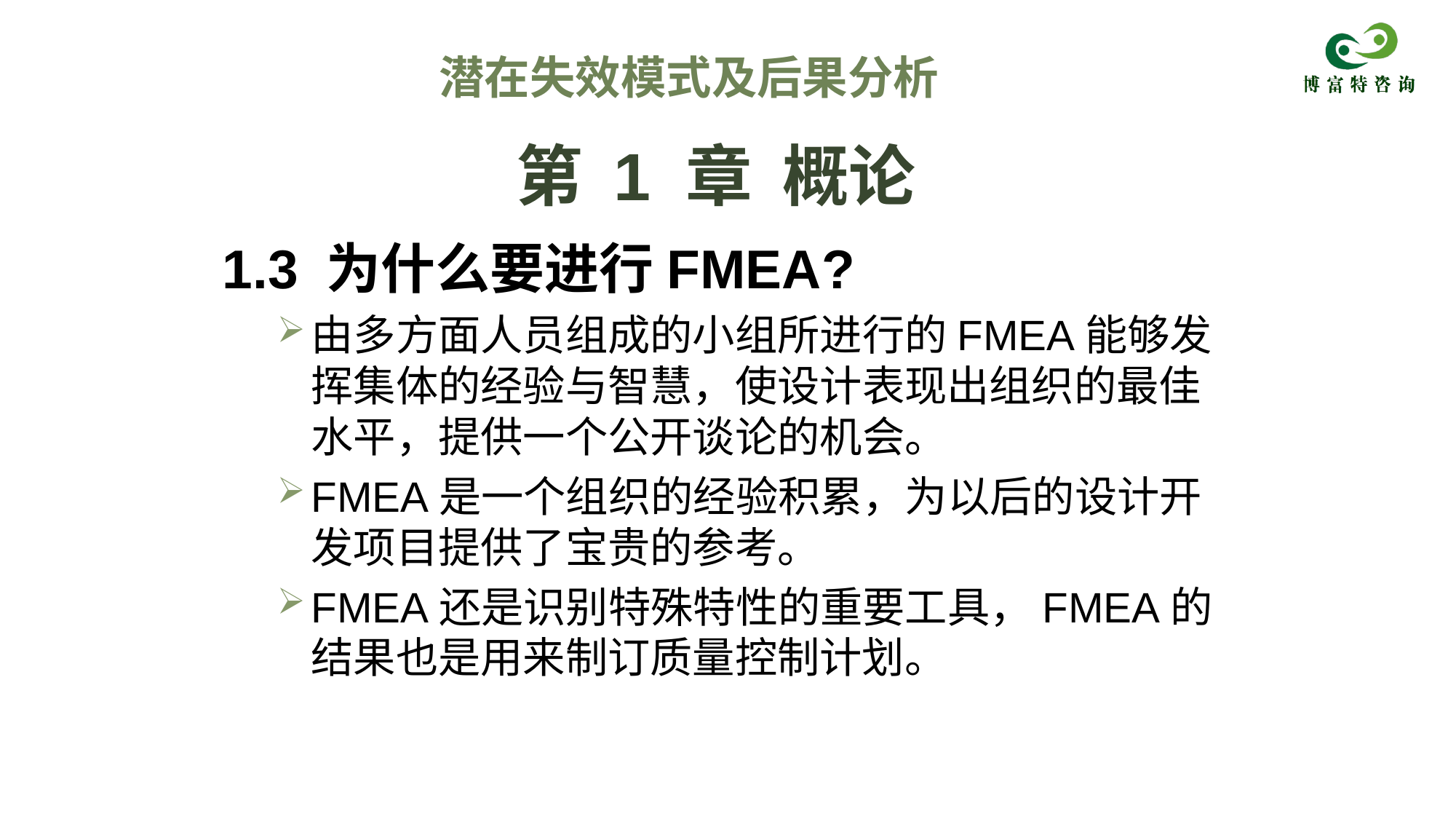

潜在失效模式及后果分析
# 第 1 章  概论
1.3 为什么要进行FMEA?
由多方面人员组成的小组所进行的FMEA能够发挥集体的经验与智慧，使设计表现出组织的最佳水平，提供一个公开谈论的机会。
FMEA是一个组织的经验积累，为以后的设计开发项目提供了宝贵的参考。
FMEA还是识别特殊特性的重要工具，FMEA的结果也是用来制订质量控制计划。

12